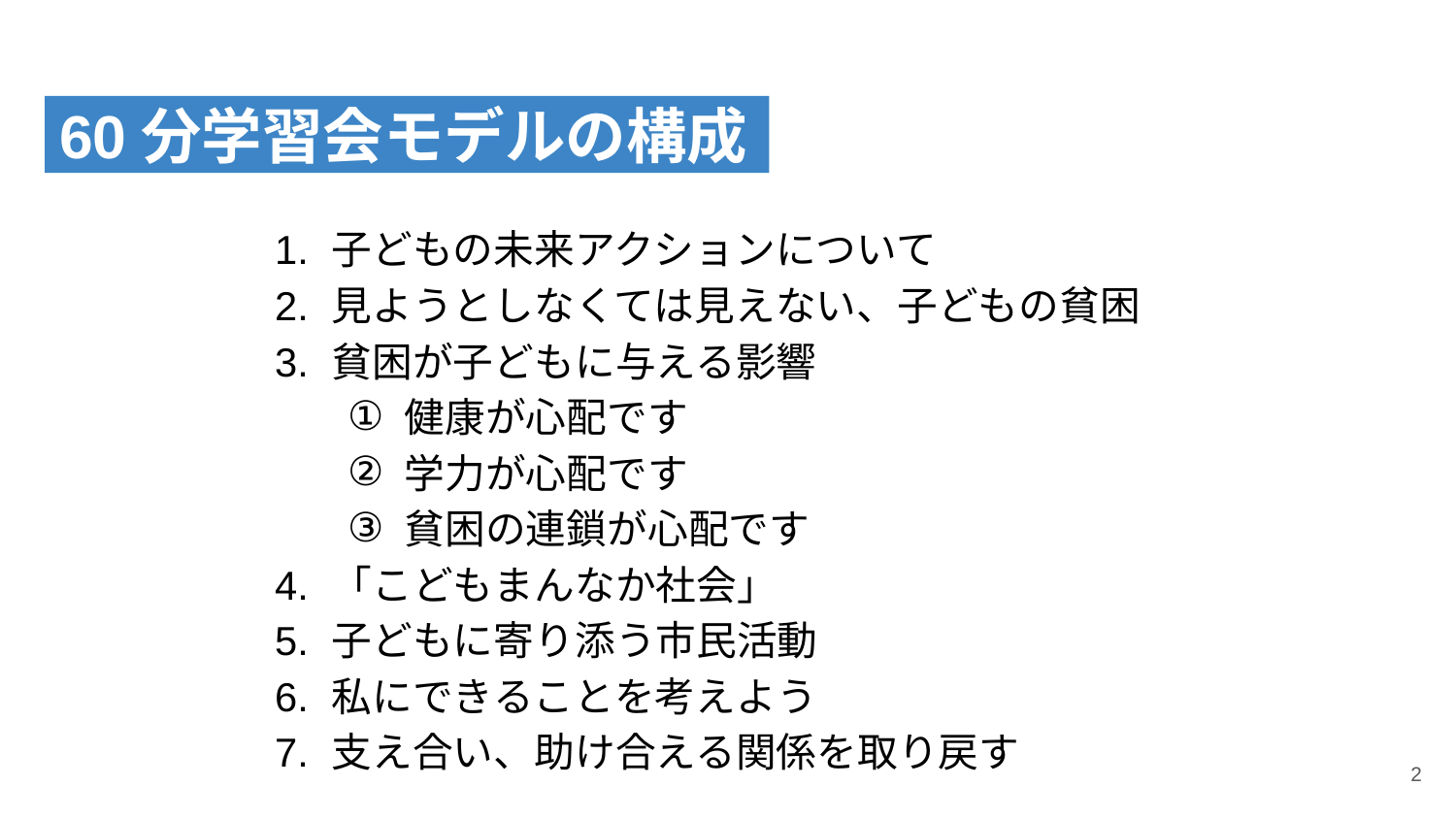

60分学習会モデルの構成
# 子どもの未来アクションについて
見ようとしなくては見えない、子どもの貧困
貧困が子どもに与える影響
健康が心配です
学力が心配です
貧困の連鎖が心配です
「こどもまんなか社会」
子どもに寄り添う市民活動
私にできることを考えよう
支え合い、助け合える関係を取り戻す
2